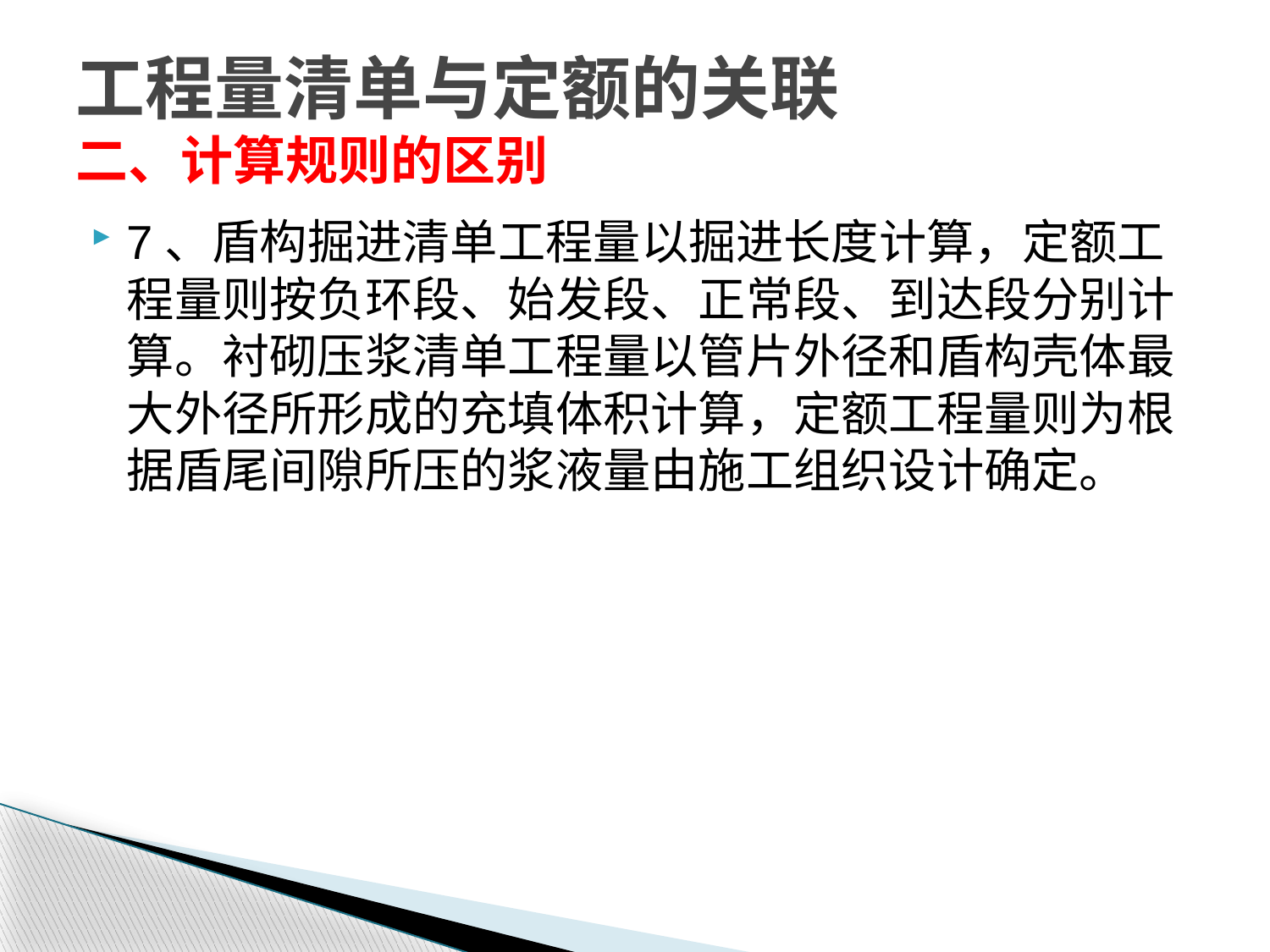

# 工程量清单与定额的关联 二、计算规则的区别
7、盾构掘进清单工程量以掘进长度计算，定额工程量则按负环段、始发段、正常段、到达段分别计算。衬砌压浆清单工程量以管片外径和盾构壳体最大外径所形成的充填体积计算，定额工程量则为根据盾尾间隙所压的浆液量由施工组织设计确定。